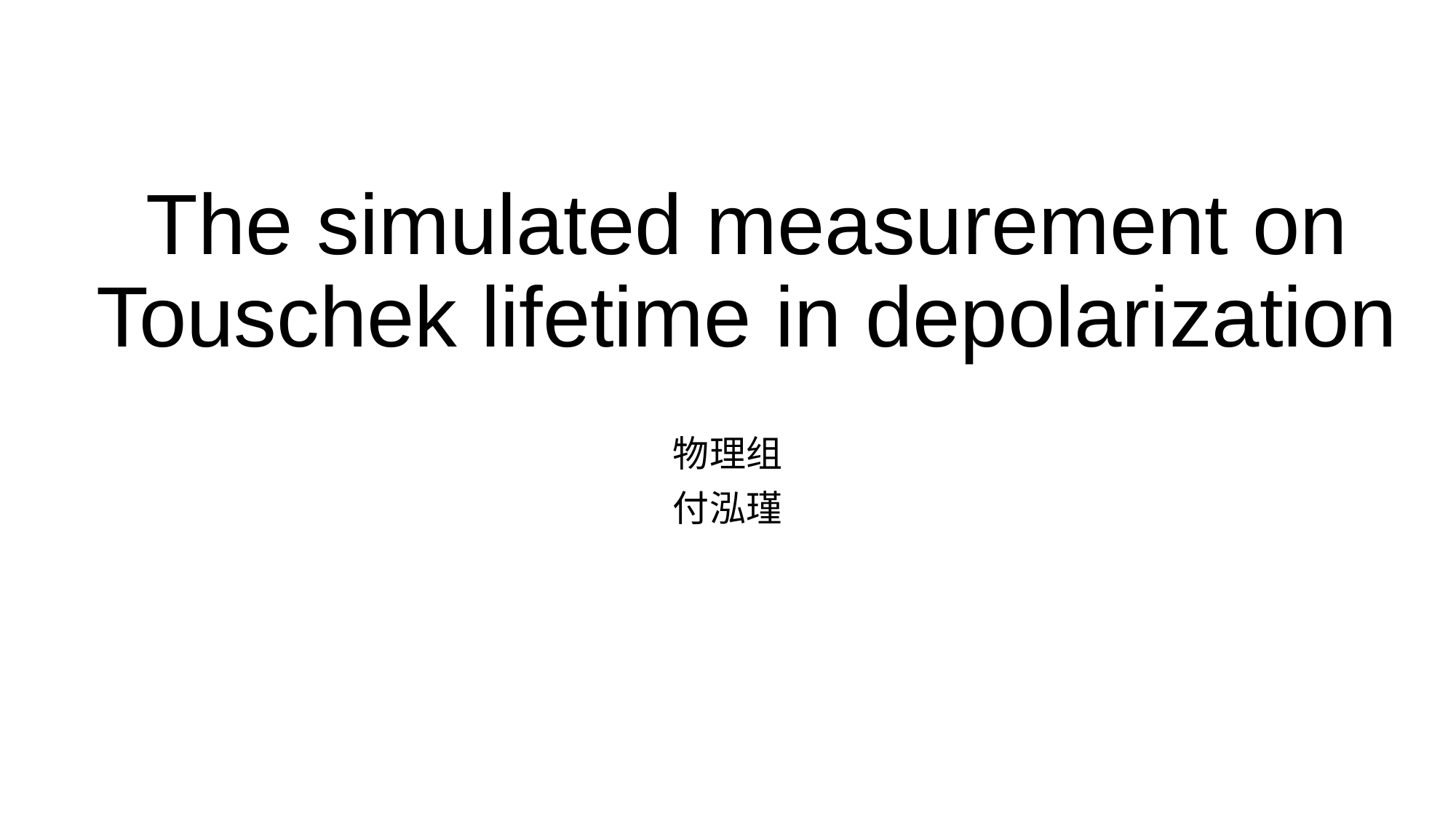

# The simulated measurement on Touschek lifetime in depolarization
物理组
付泓瑾